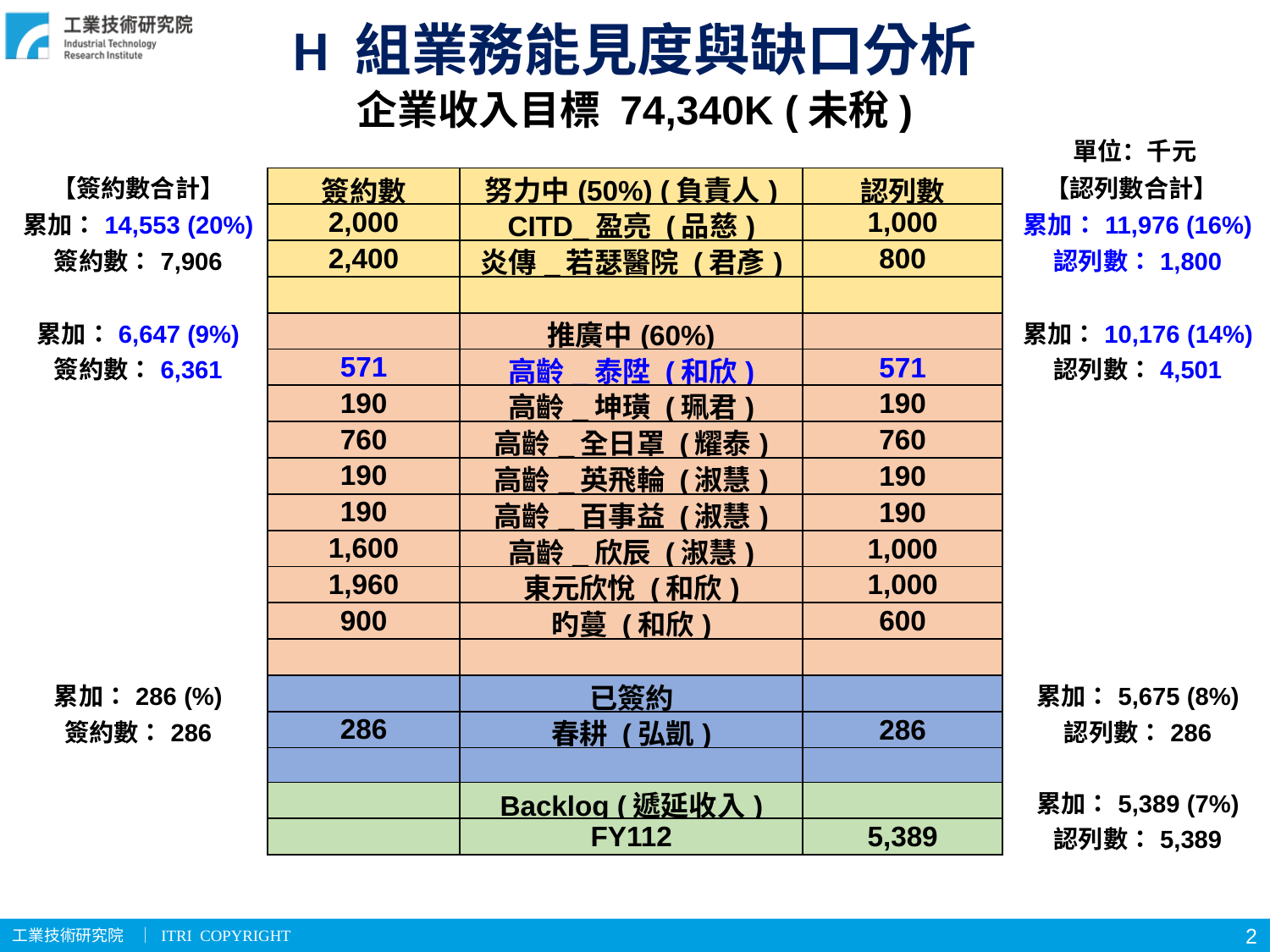

H 組業務能見度與缺口分析
企業收入目標 74,340K (未稅)
單位：千元
| 【簽約數合計】 | 簽約數 | 努力中(50%) (負責人) | 認列數 | 【認列數合計】 |
| --- | --- | --- | --- | --- |
| 累加：14,553 (20%) | 2,000 | CITD\_盈亮 (品慈) | 1,000 | 累加：11,976 (16%) |
| 簽約數：7,906 | 2,400 | 炎傳\_若瑟醫院 (君彥) | 800 | 認列數：1,800 |
|  |  |  |  |  |
| 累加：6,647 (9%) |  | 推廣中(60%) |  | 累加：10,176 (14%) |
| 簽約數：6,361 | 571 | 高齡\_泰陞 (和欣) | 571 | 認列數：4,501 |
|  | 190 | 高齡\_坤璜 (珮君) | 190 |  |
|  | 760 | 高齡\_全日罩 (耀泰) | 760 |  |
|  | 190 | 高齡\_英飛輪 (淑慧) | 190 |  |
|  | 190 | 高齡\_百事益 (淑慧) | 190 |  |
|  | 1,600 | 高齡\_欣辰 (淑慧) | 1,000 |  |
|  | 1,960 | 東元欣悅 (和欣) | 1,000 |  |
|  | 900 | 旳蔓 (和欣) | 600 |  |
|  |  |  |  |  |
| 累加：286 (%) |  | 已簽約 |  | 累加：5,675 (8%) |
| 簽約數：286 | 286 | 春耕 (弘凱) | 286 | 認列數：286 |
|  |  |  |  |  |
|  |  | Backlog (遞延收入) |  | 累加：5,389 (7%) |
|  |  | FY112 | 5,389 | 認列數：5,389 |